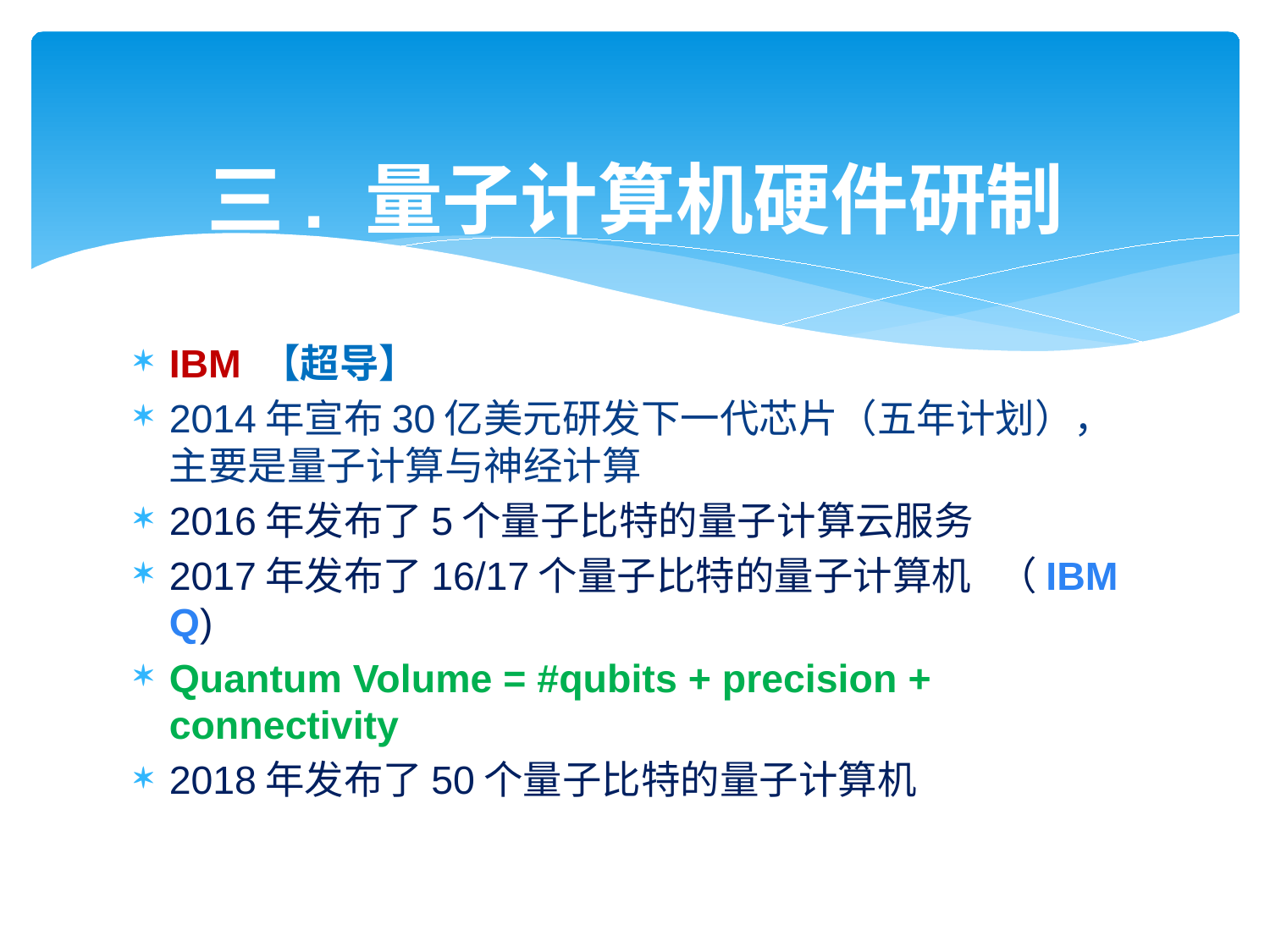

# 三. 量子计算机硬件研制
IBM 【超导】
2014年宣布30亿美元研发下一代芯片（五年计划），主要是量子计算与神经计算
2016年发布了5个量子比特的量子计算云服务
2017年发布了16/17个量子比特的量子计算机   （IBM Q)
Quantum Volume = #qubits + precision + connectivity
2018年发布了50个量子比特的量子计算机